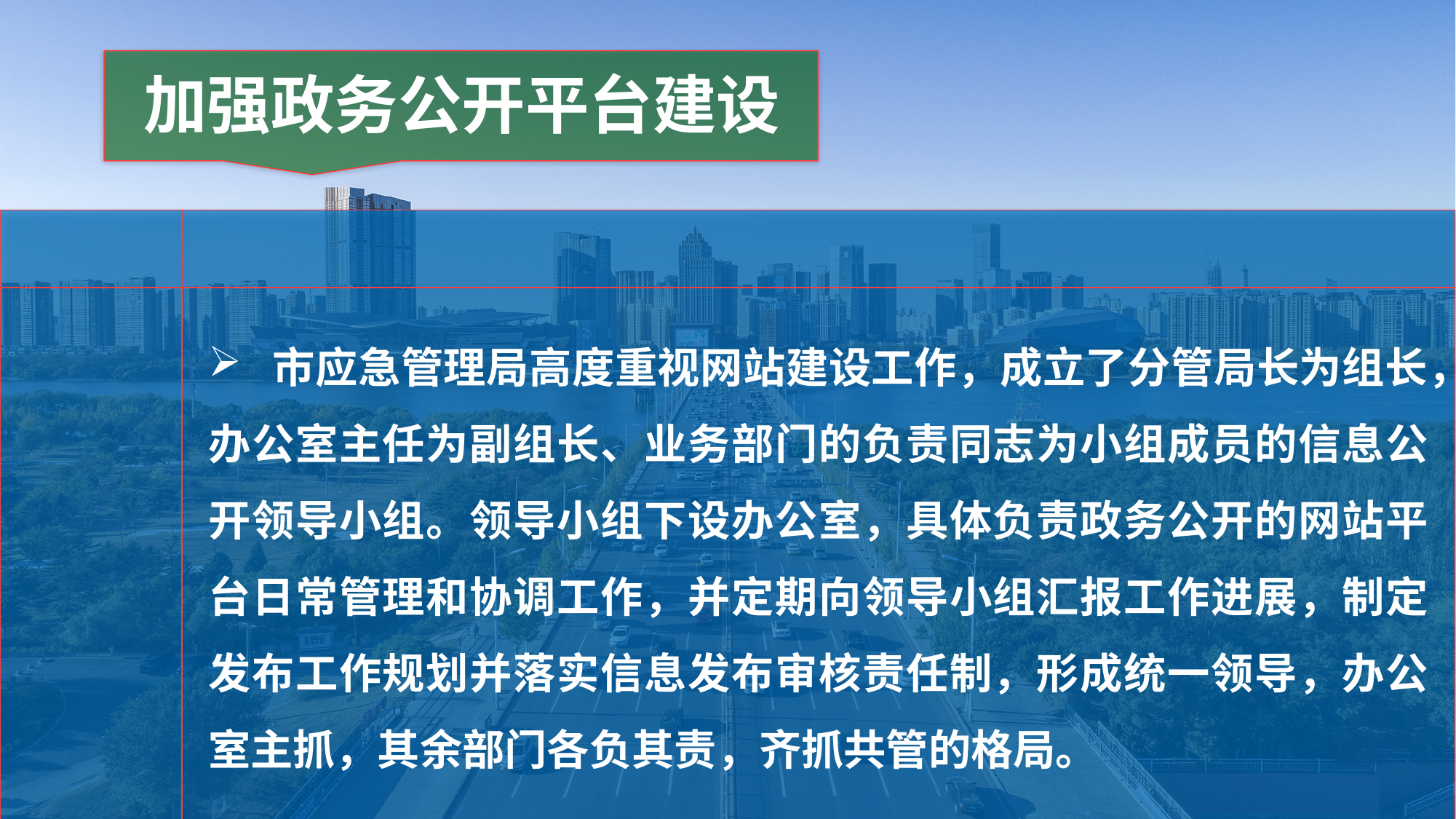

加强政务公开平台建设

  市应急管理局高度重视网站建设工作，成立了分管局长为组长，办公室主任为副组长、业务部门的负责同志为小组成员的信息公开领导小组。领导小组下设办公室，具体负责政务公开的网站平台日常管理和协调工作，并定期向领导小组汇报工作进展，制定发布工作规划并落实信息发布审核责任制，形成统一领导，办公室主抓，其余部门各负其责，齐抓共管的格局。